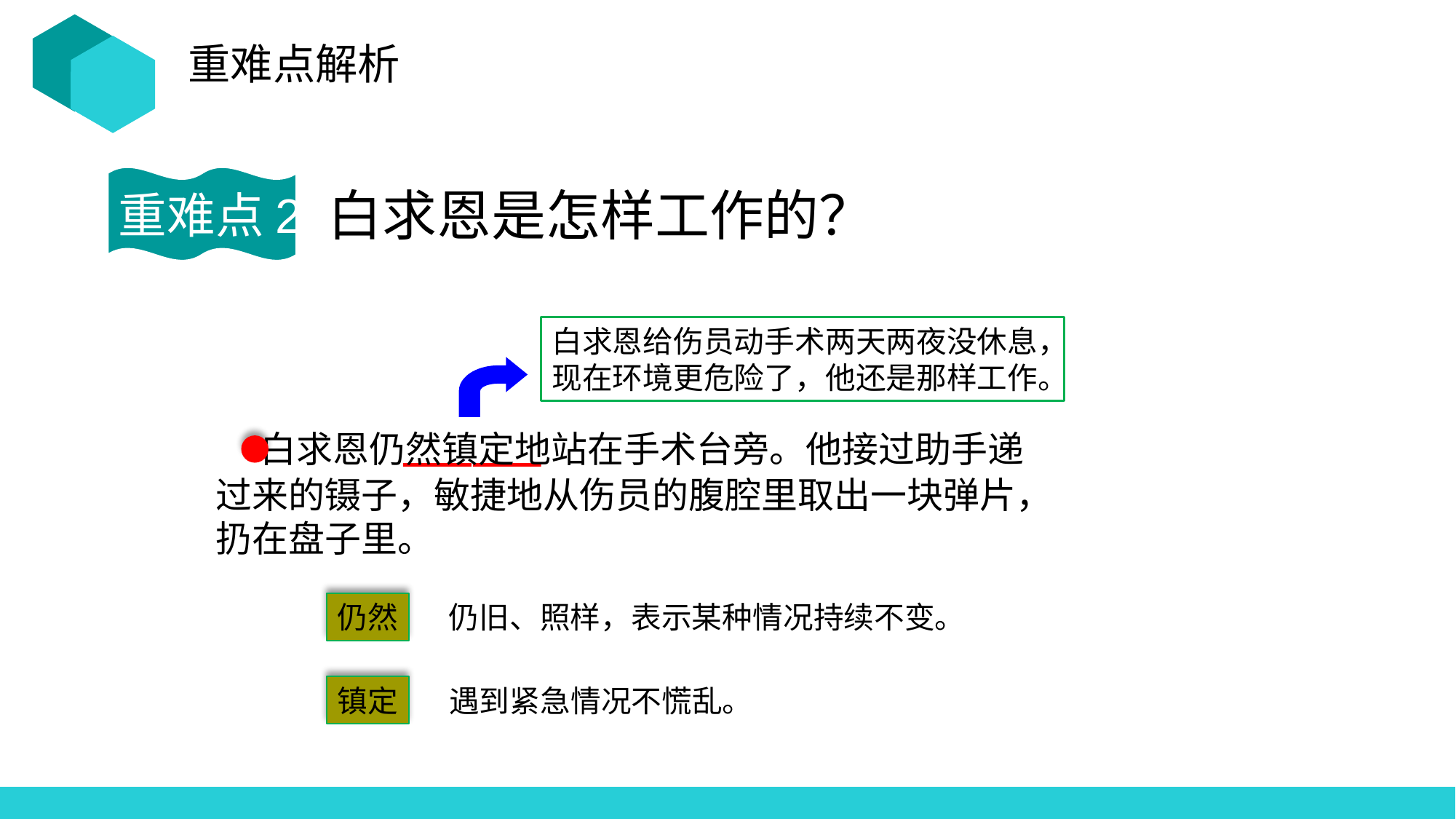

重难点解析
重难点2
白求恩是怎样工作的？
白求恩给伤员动手术两天两夜没休息，现在环境更危险了，他还是那样工作。

   白求恩仍然镇定地站在手术台旁。他接过助手递过来的镊子，敏捷地从伤员的腹腔里取出一块弹片，扔在盘子里。

仍然
仍旧、照样，表示某种情况持续不变。
镇定
遇到紧急情况不慌乱。